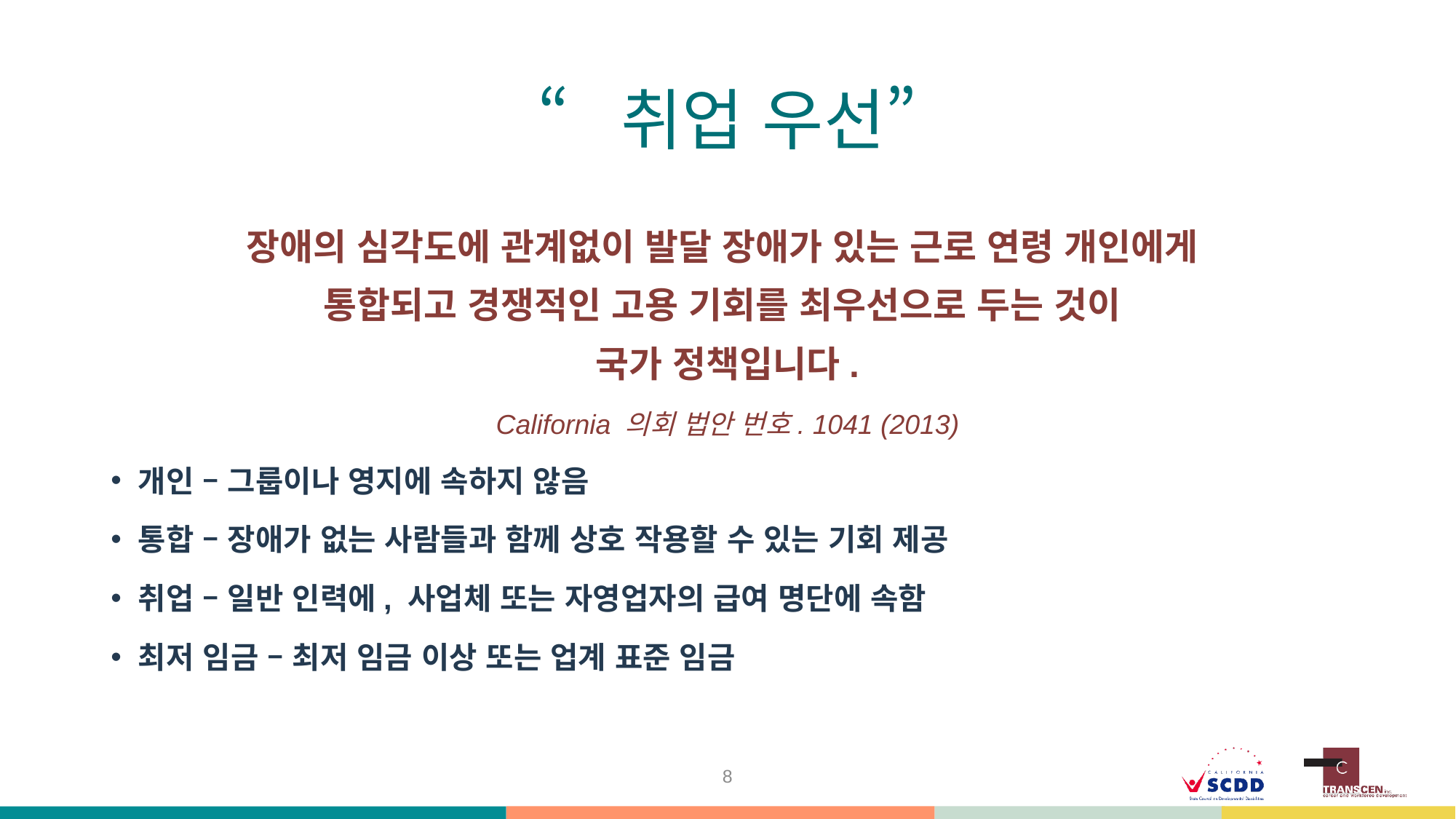

# “취업 우선”
장애의 심각도에 관계없이 발달 장애가 있는 근로 연령 개인에게
통합되고 경쟁적인 고용 기회를 최우선으로 두는 것이
국가 정책입니다.
California 의회 법안 번호. 1041 (2013)
개인 – 그룹이나 영지에 속하지 않음
통합 – 장애가 없는 사람들과 함께 상호 작용할 수 있는 기회 제공
취업 – 일반 인력에, 사업체 또는 자영업자의 급여 명단에 속함
최저 임금 – 최저 임금 이상 또는 업계 표준 임금
8